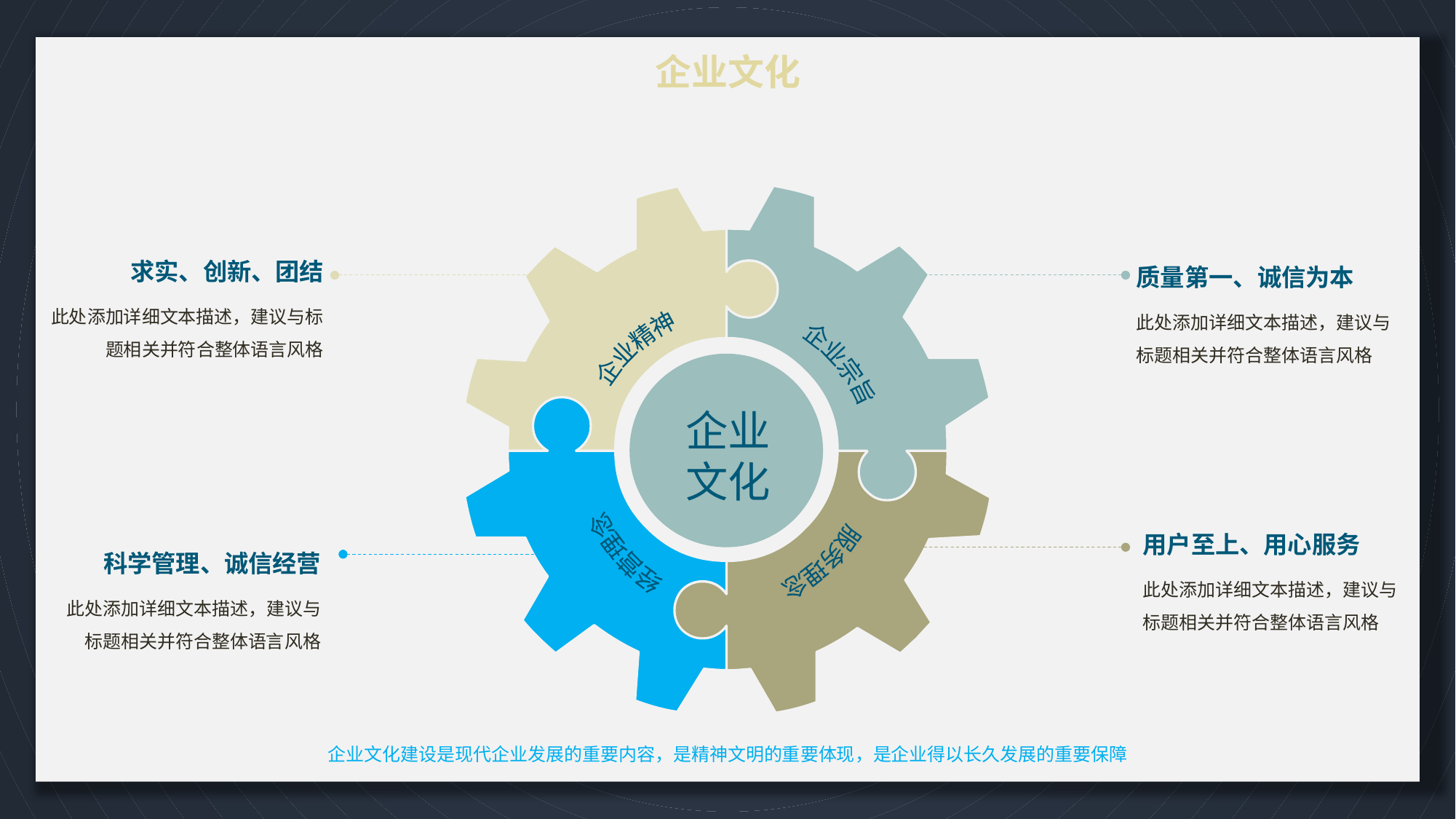

企业文化

求实、创新、团结
此处添加详细文本描述，建议与标题相关并符合整体语言风格
质量第一、诚信为本
此处添加详细文本描述，建议与标题相关并符合整体语言风格

企业精神
企业宗旨
经营理念
服务理念

企业
文化

用户至上、用心服务
此处添加详细文本描述，建议与标题相关并符合整体语言风格
科学管理、诚信经营
此处添加详细文本描述，建议与标题相关并符合整体语言风格

企业文化建设是现代企业发展的重要内容，是精神文明的重要体现，是企业得以长久发展的重要保障
8